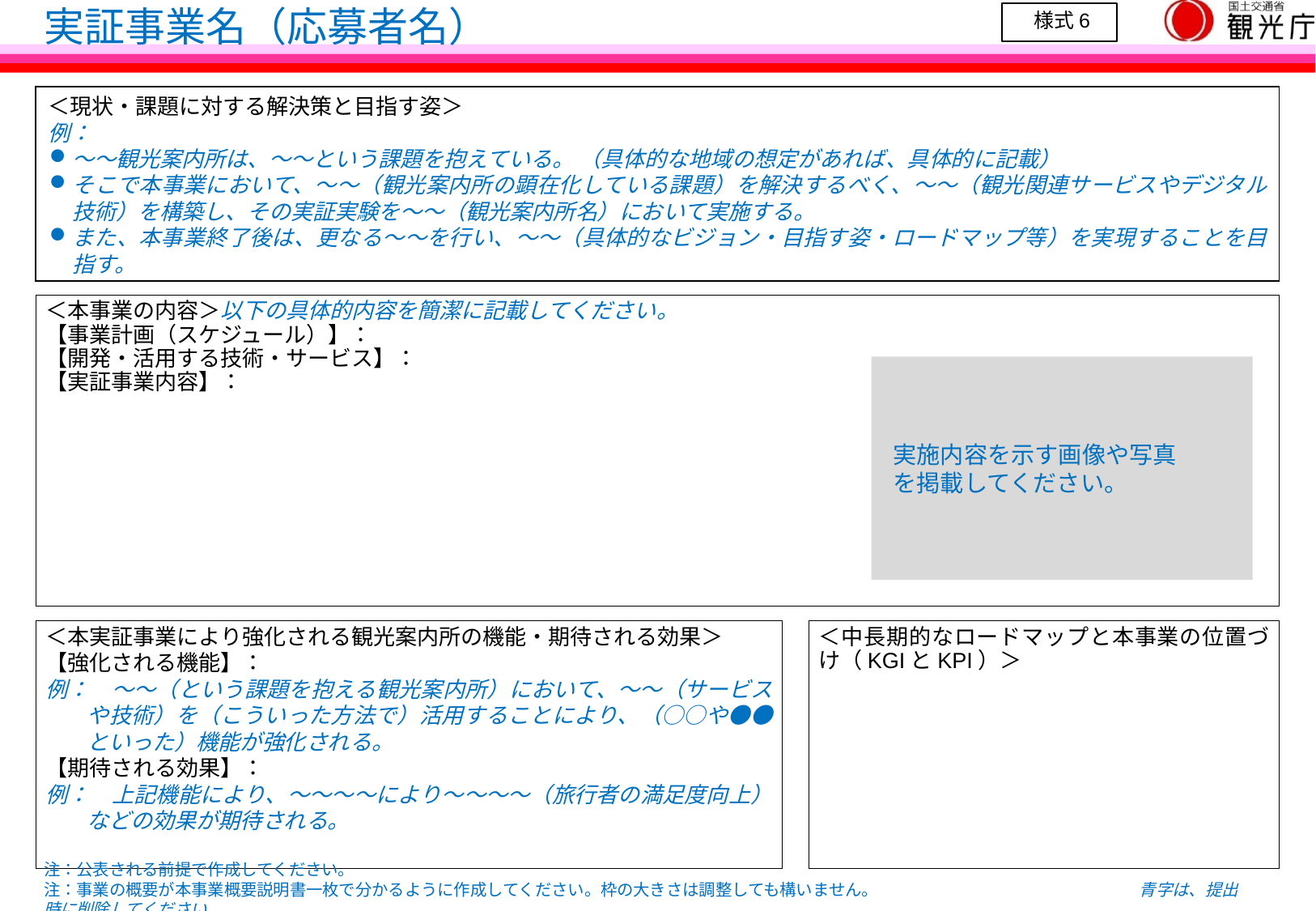

様式6
実証事業名（応募者名）

＜現状・課題に対する解決策と目指す姿＞
例：
～～観光案内所は、～～という課題を抱えている。 （具体的な地域の想定があれば、具体的に記載）
そこで本事業において、～～（観光案内所の顕在化している課題）を解決するべく、～～（観光関連サービスやデジタル技術）を構築し、その実証実験を～～（観光案内所名）において実施する。
また、本事業終了後は、更なる〜〜を行い、〜〜（具体的なビジョン・目指す姿・ロードマップ等）を実現することを目指す。
＜本事業の内容＞以下の具体的内容を簡潔に記載してください。
【事業計画（スケジュール）】：
【開発・活用する技術・サービス】：
【実証事業内容】：

実施内容を示す画像や写真を掲載してください。
＜本実証事業により強化される観光案内所の機能・期待される効果＞
【強化される機能】：
例：　～～（という課題を抱える観光案内所）において、～～（サービスや技術）を（こういった方法で）活用することにより、（○○や●●といった）機能が強化される。
【期待される効果】：
例：　上記機能により、～～～～により～～～～（旅行者の満足度向上）などの効果が期待される。

＜中長期的なロードマップと本事業の位置づけ（KGIとKPI）＞

注：公表される前提で作成してください。
注：事業の概要が本事業概要説明書一枚で分かるように作成してください。枠の大きさは調整しても構いません。　　　　　　　　　　　　　　　　青字は、提出時に削除してください。